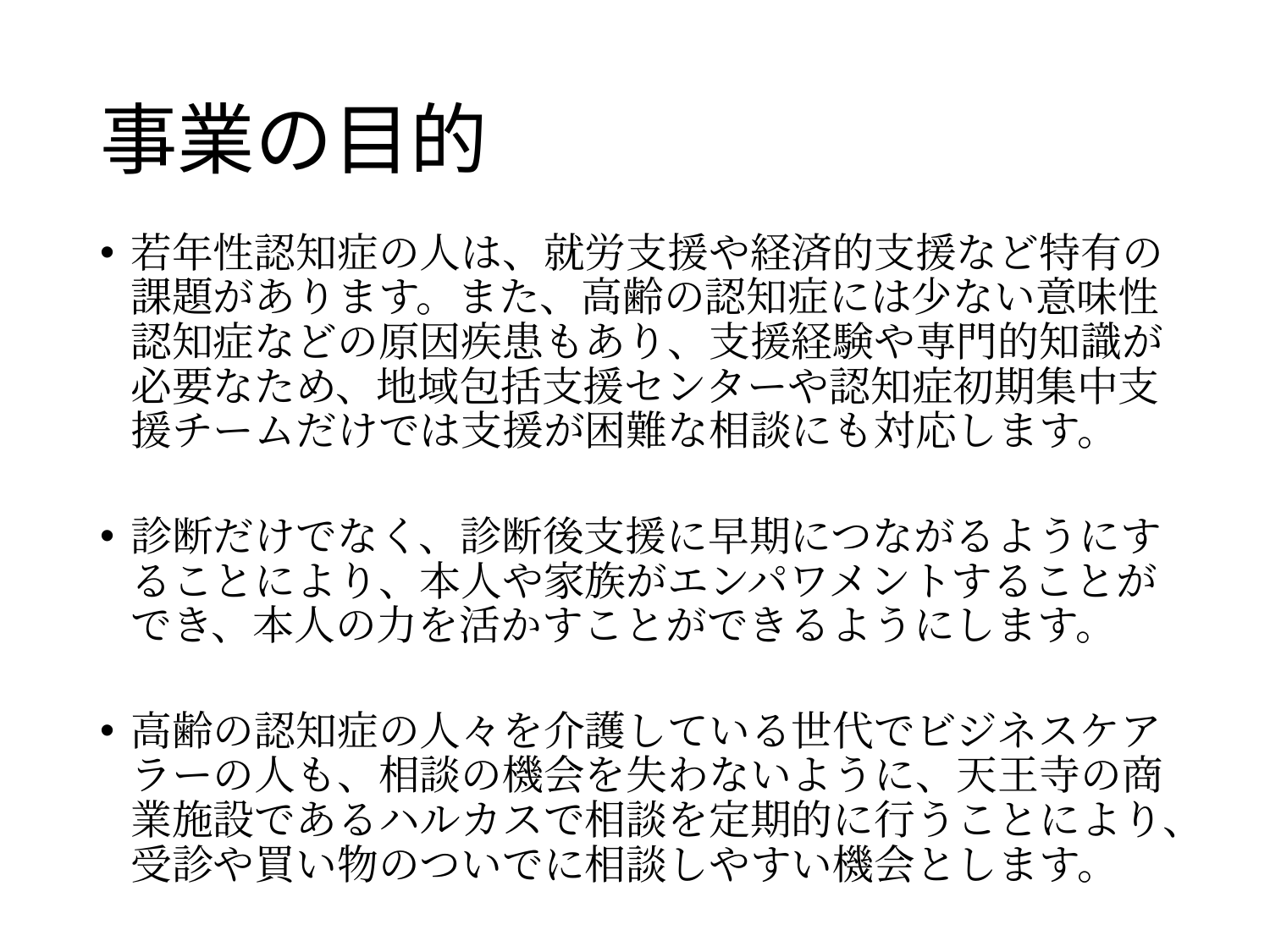

# 事業の目的

若年性認知症の人は、就労支援や経済的支援など特有の課題があります。また、高齢の認知症には少ない意味性認知症などの原因疾患もあり、支援経験や専門的知識が必要なため、地域包括支援センターや認知症初期集中支援チームだけでは支援が困難な相談にも対応します。

診断だけでなく、診断後支援に早期につながるようにすることにより、本人や家族がエンパワメントすることができ、本人の力を活かすことができるようにします。

高齢の認知症の人々を介護している世代でビジネスケアラーの人も、相談の機会を失わないように、天王寺の商業施設であるハルカスで相談を定期的に行うことにより、受診や買い物のついでに相談しやすい機会とします。